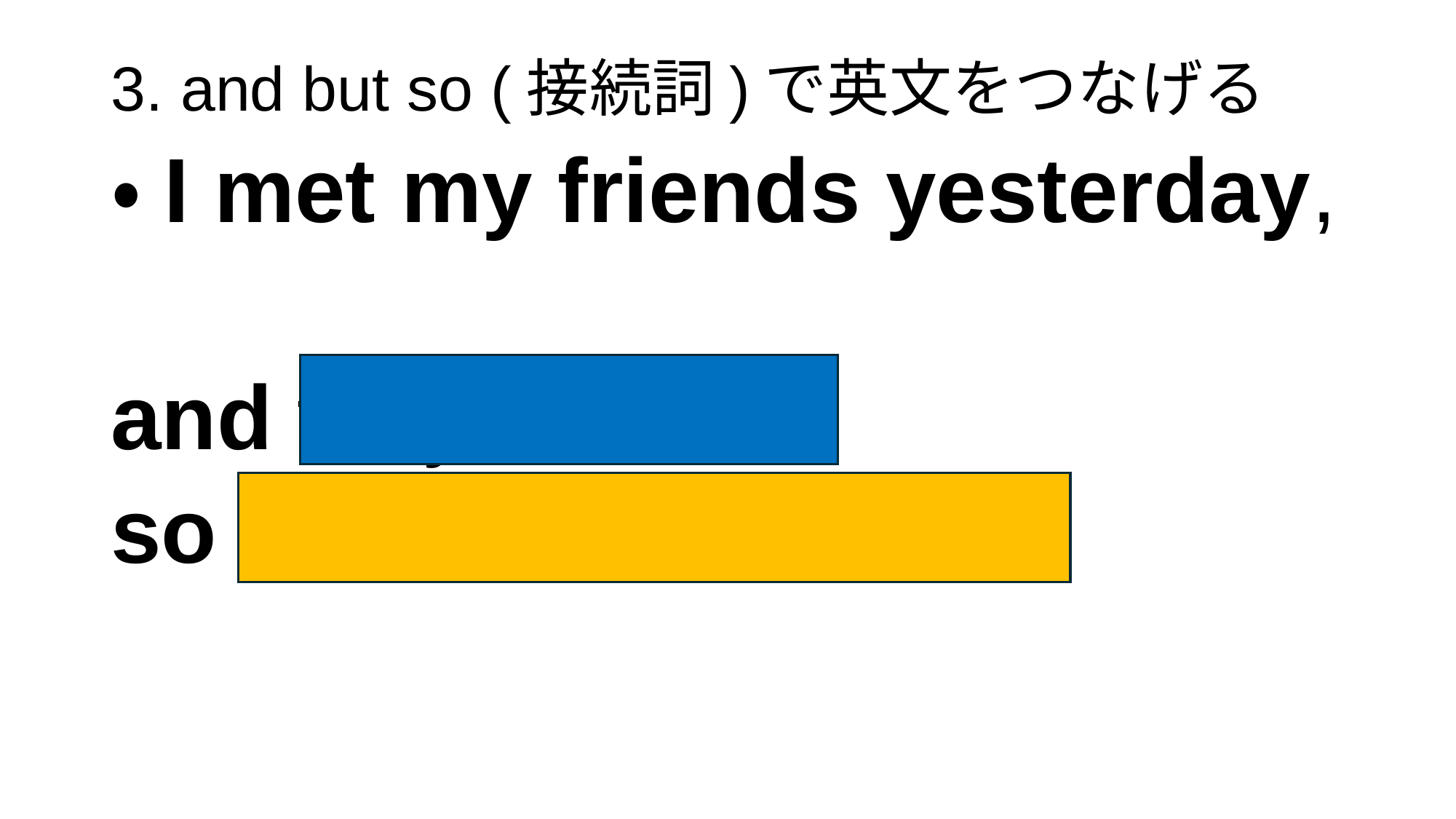

# 3. and but so (接続詞)で英文をつなげる
・I met my friends yesterday,

and they are kind,
so we had a good time.